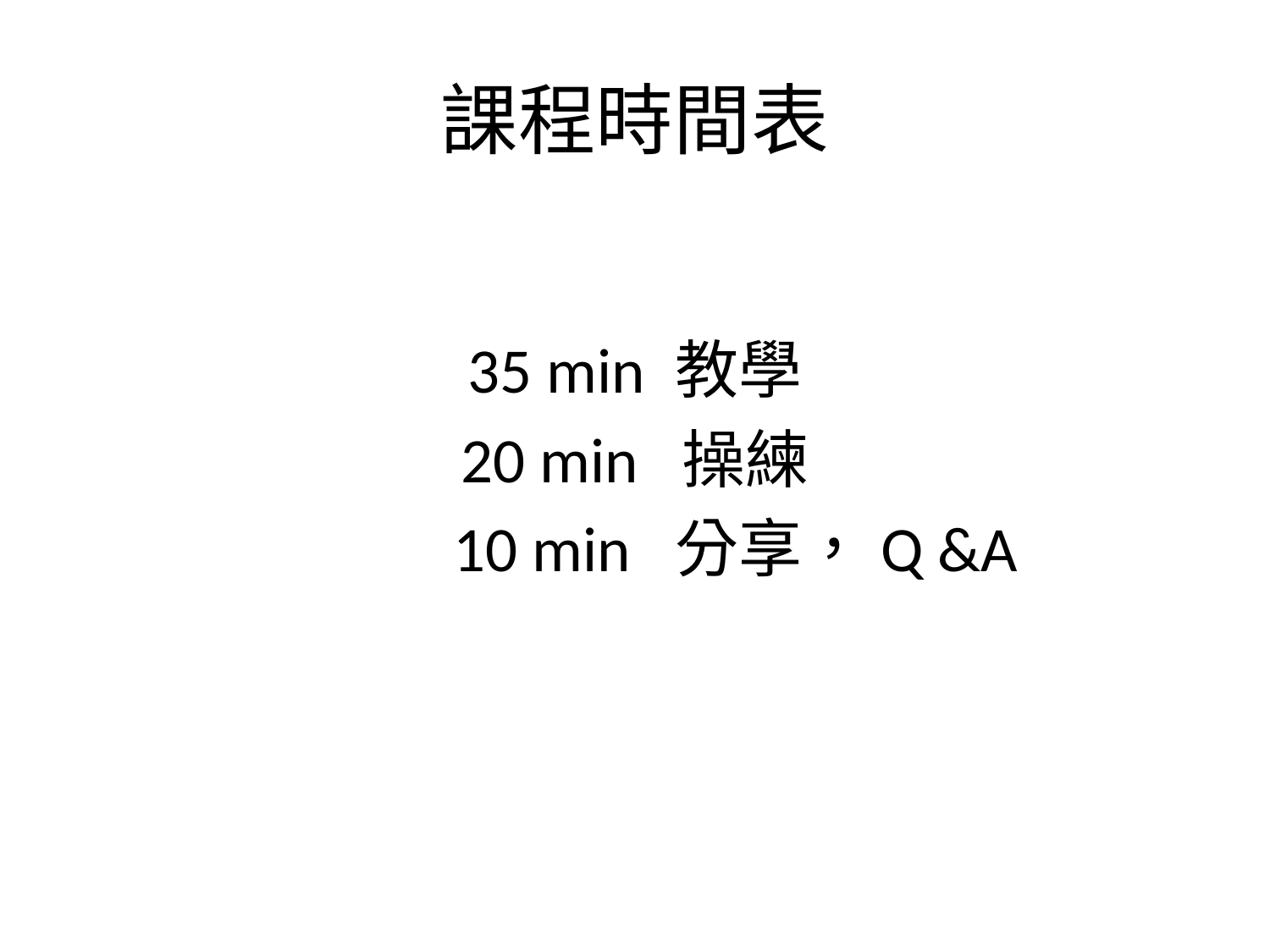

# 課程時間表
35 min 教學
20 min  操練
               10 min  分享，Q &A